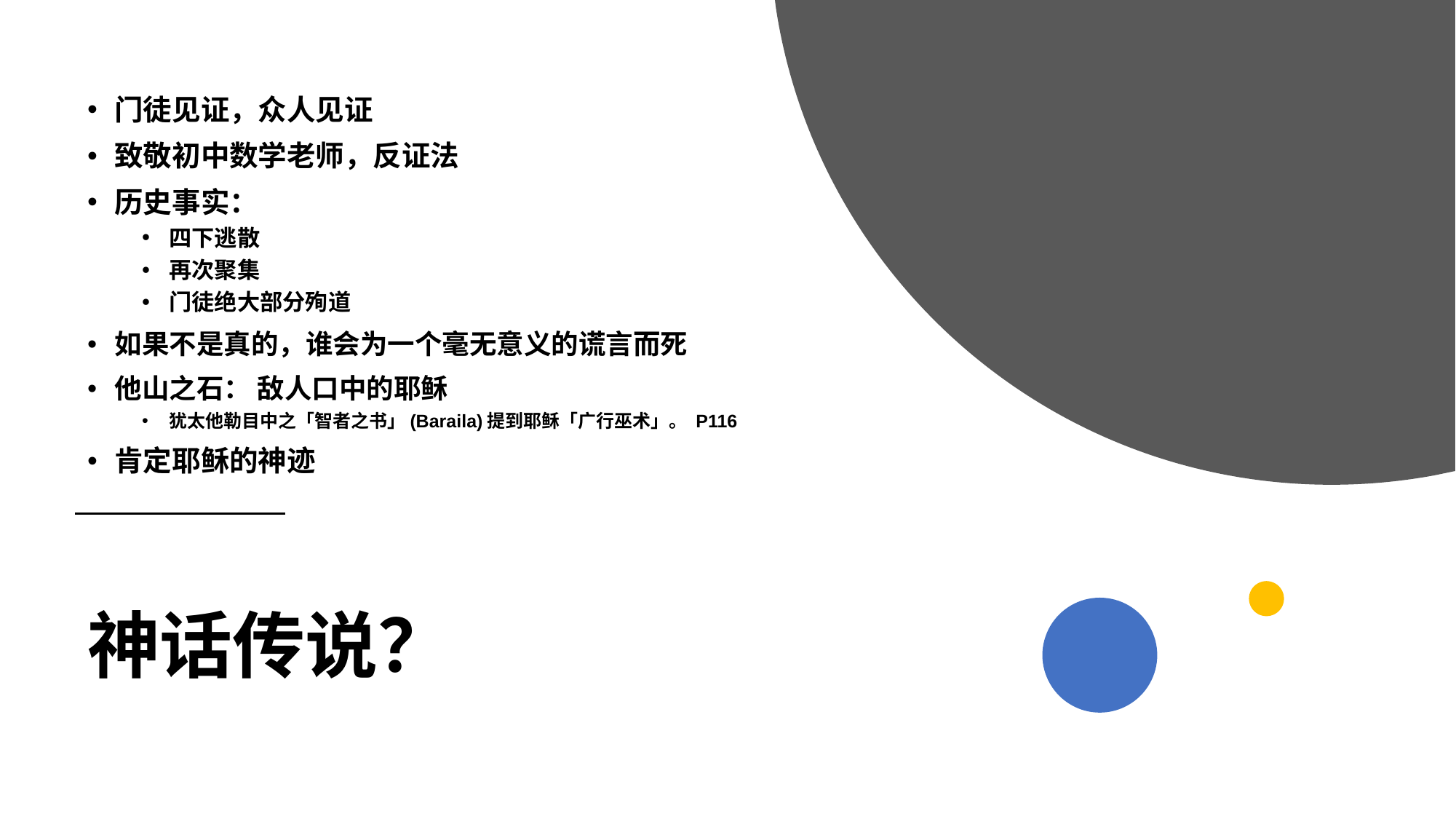

门徒见证，众人见证
致敬初中数学老师，反证法
历史事实：
四下逃散
再次聚集
门徒绝大部分殉道
如果不是真的，谁会为一个毫无意义的谎言而死
他山之石： 敌人口中的耶稣
犹太他勒目中之「智者之书」(Baraila)提到耶稣「广行巫术」。 P116
肯定耶稣的神迹
# 神话传说？